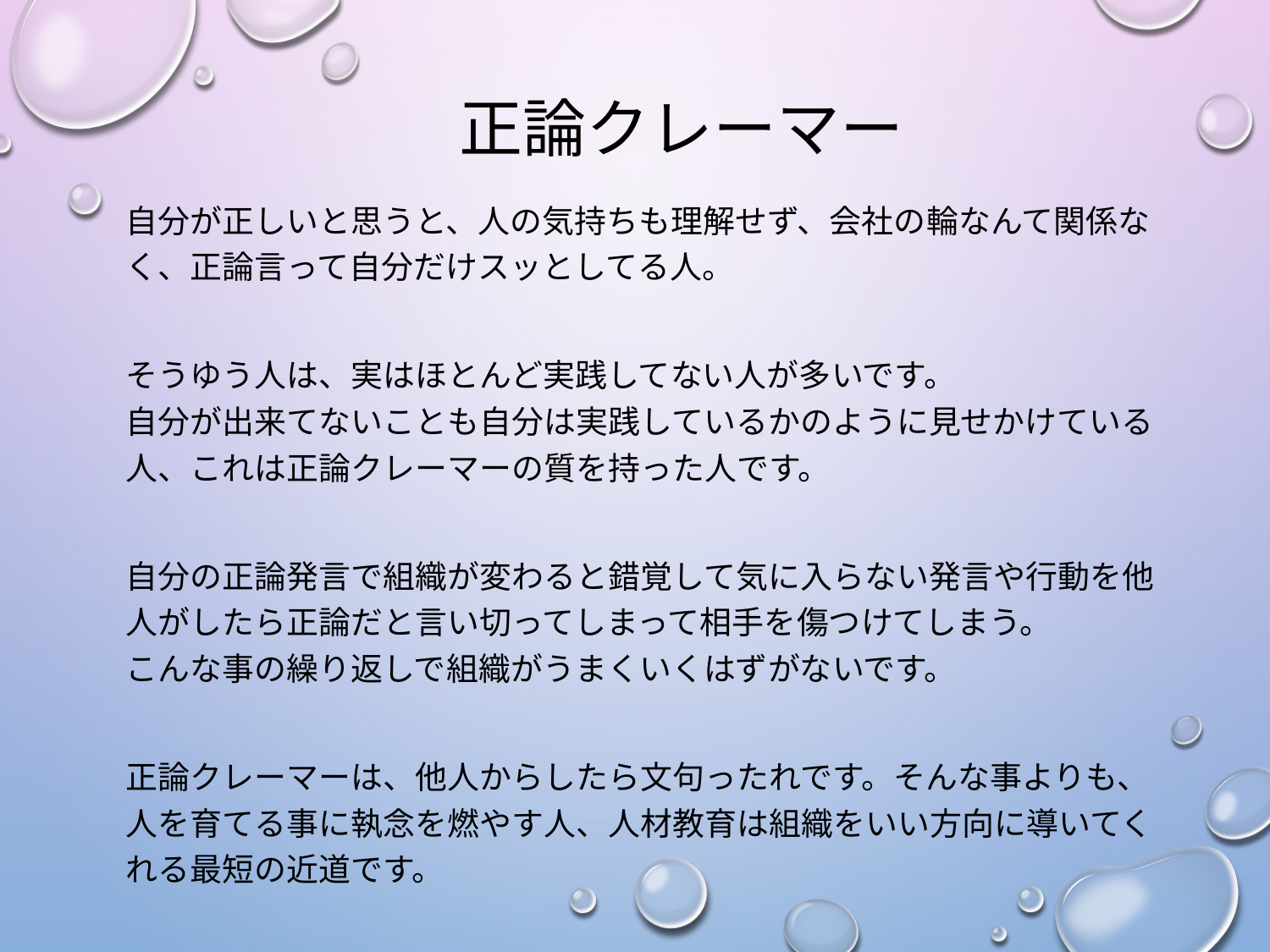

# 正論クレーマー
自分が正しいと思うと、人の気持ちも理解せず、会社の輪なんて関係なく、正論言って自分だけスッとしてる人。
そうゆう人は、実はほとんど実践してない人が多いです。
自分が出来てないことも自分は実践しているかのように見せかけている人、これは正論クレーマーの質を持った人です。
自分の正論発言で組織が変わると錯覚して気に入らない発言や行動を他人がしたら正論だと言い切ってしまって相手を傷つけてしまう。
こんな事の繰り返しで組織がうまくいくはずがないです。
正論クレーマーは、他人からしたら文句ったれです。そんな事よりも、人を育てる事に執念を燃やす人、人材教育は組織をいい方向に導いてくれる最短の近道です。